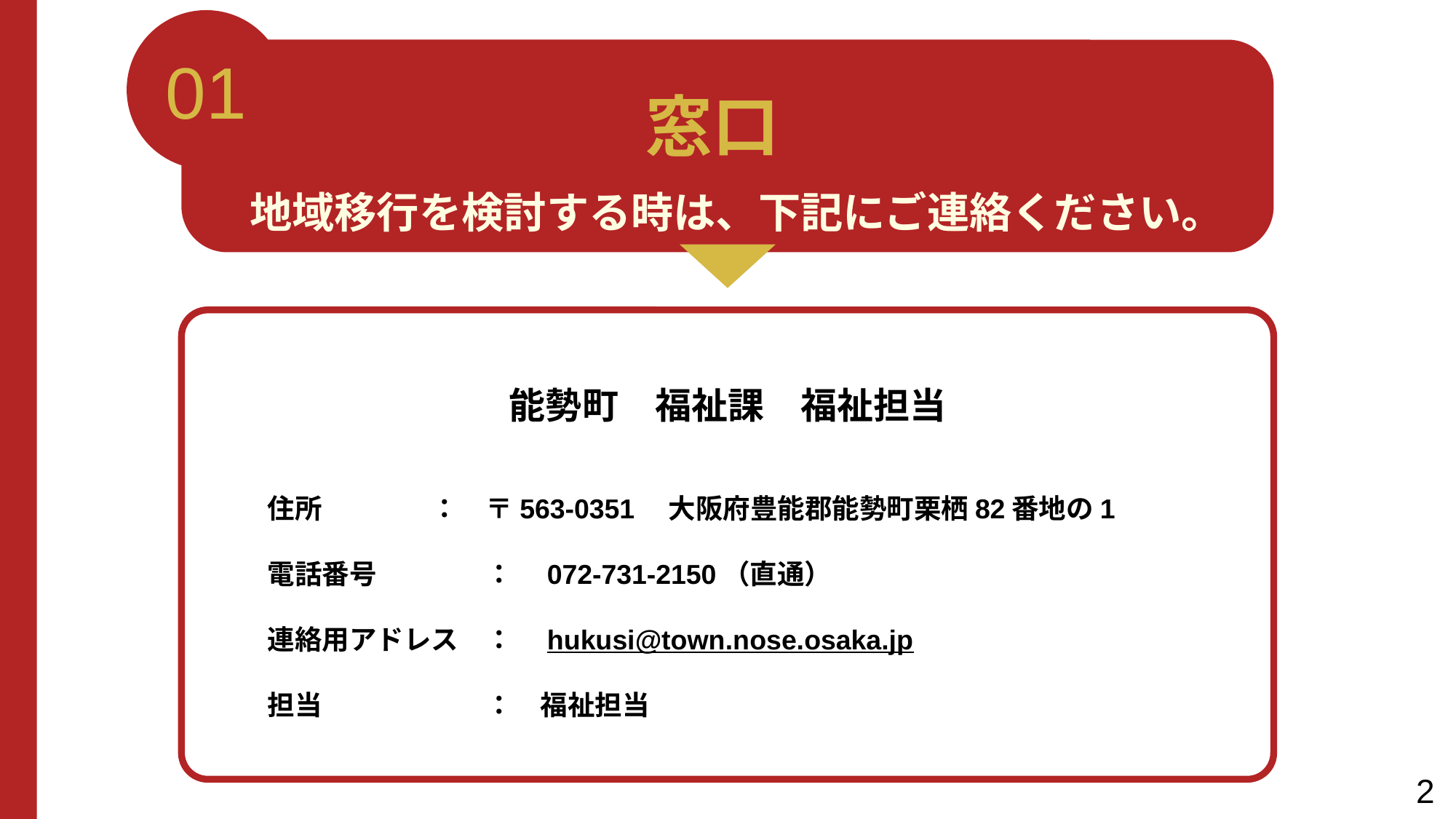

01

窓口
地域移行を検討する時は、下記にご連絡ください。

能勢町　福祉課　福祉担当

　　
　　住所　　　　：　〒563-0351　大阪府豊能郡能勢町栗栖82番地の1
　　電話番号　　　　：　072-731-2150（直通）

　　連絡用アドレス　：　hukusi@town.nose.osaka.jp

　　担当　　　　　　：　福祉担当